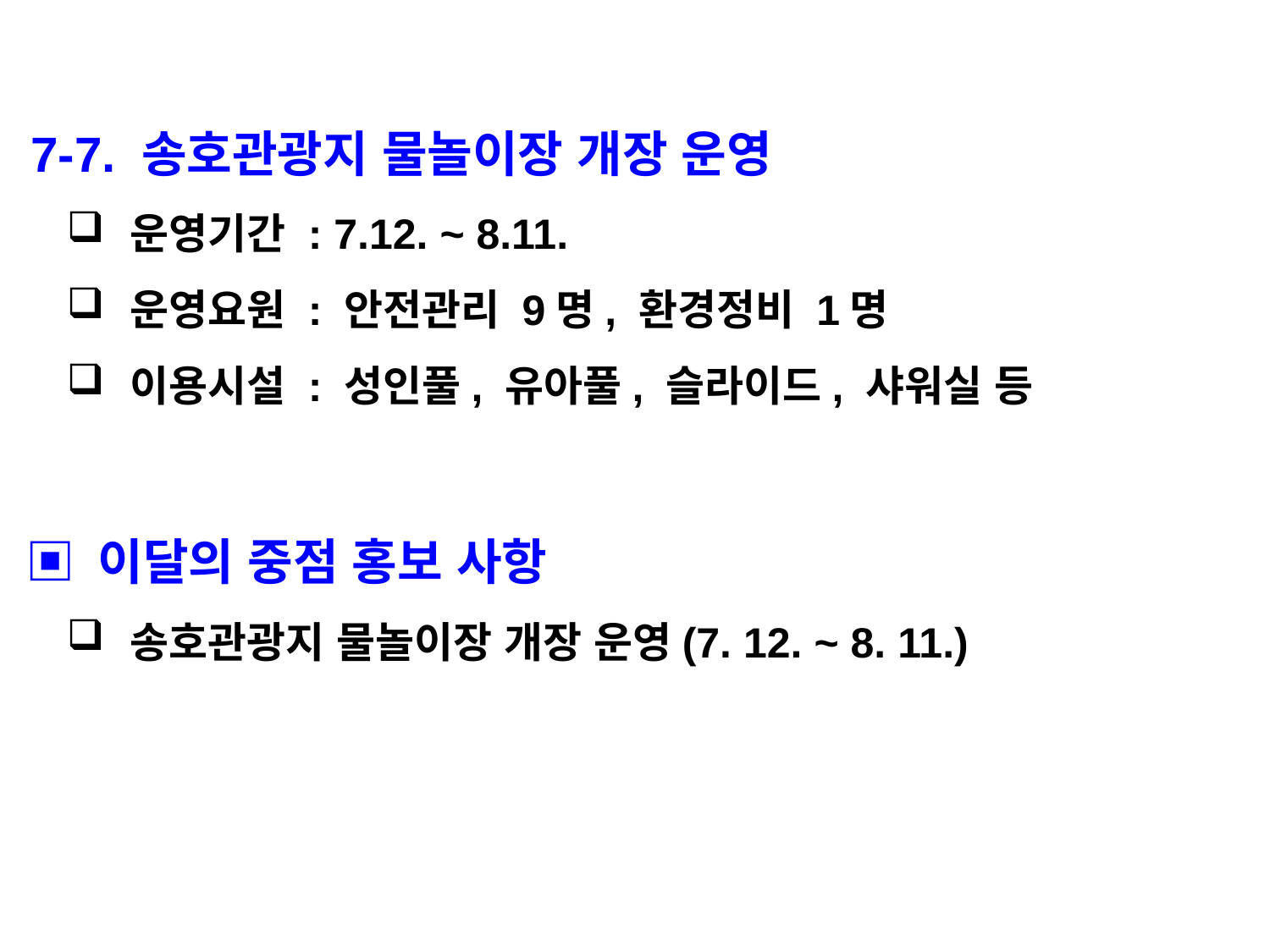

7-7. 송호관광지 물놀이장 개장 운영
운영기간 : 7.12. ~ 8.11.
운영요원 : 안전관리 9명, 환경정비 1명
이용시설 : 성인풀, 유아풀, 슬라이드, 샤워실 등
  ▣ 이달의 중점 홍보 사항
송호관광지 물놀이장 개장 운영(7. 12. ~ 8. 11.)